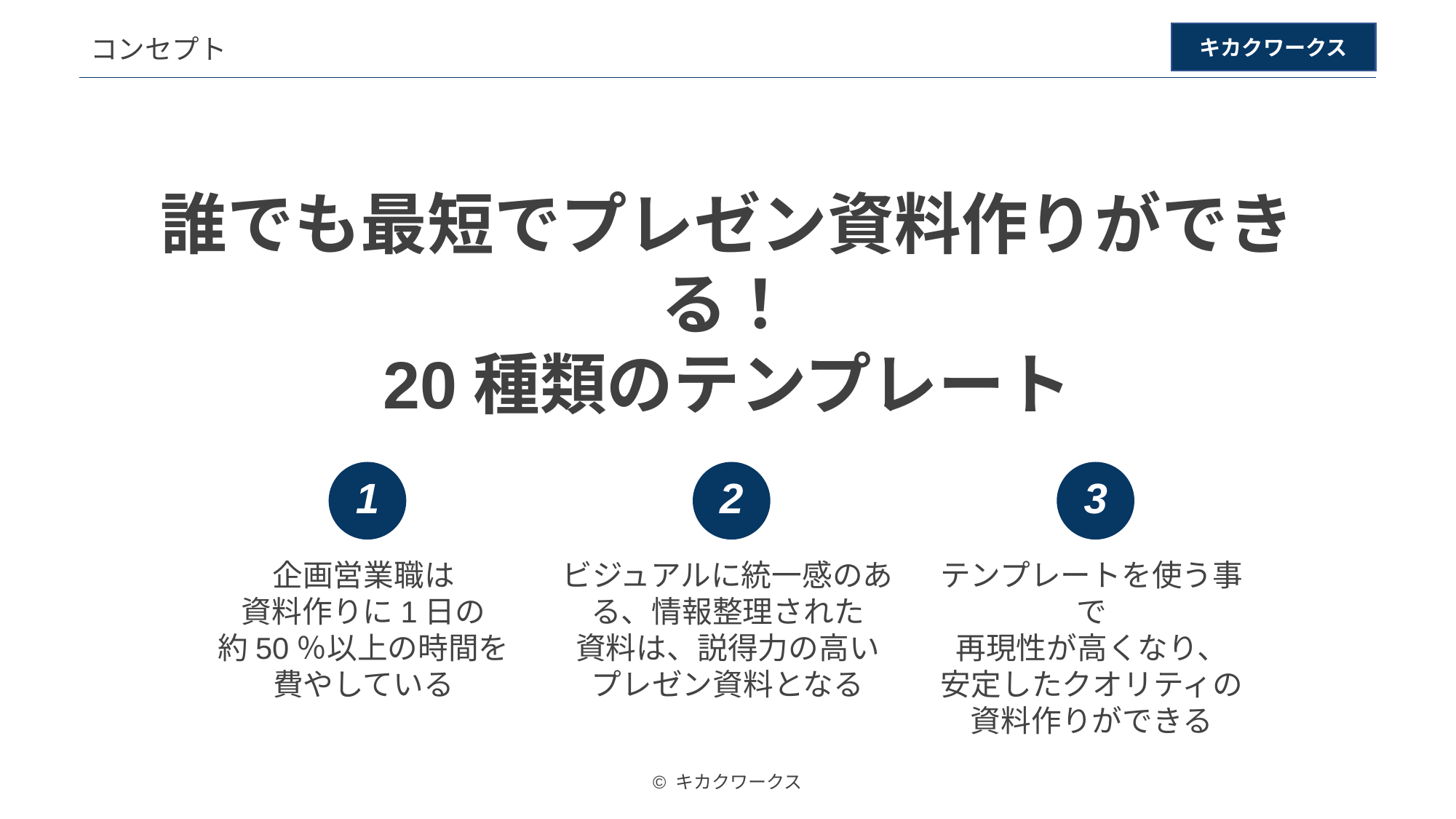

コンセプト
キカクワークス
誰でも最短でプレゼン資料作りができる！
20種類のテンプレート

1
企画営業職は
資料作りに1日の
約50％以上の時間を
費やしている

2
ビジュアルに統一感のある、情報整理された
資料は、説得力の高い
プレゼン資料となる

3
テンプレートを使う事で
再現性が高くなり、
安定したクオリティの
資料作りができる

© キカクワークス